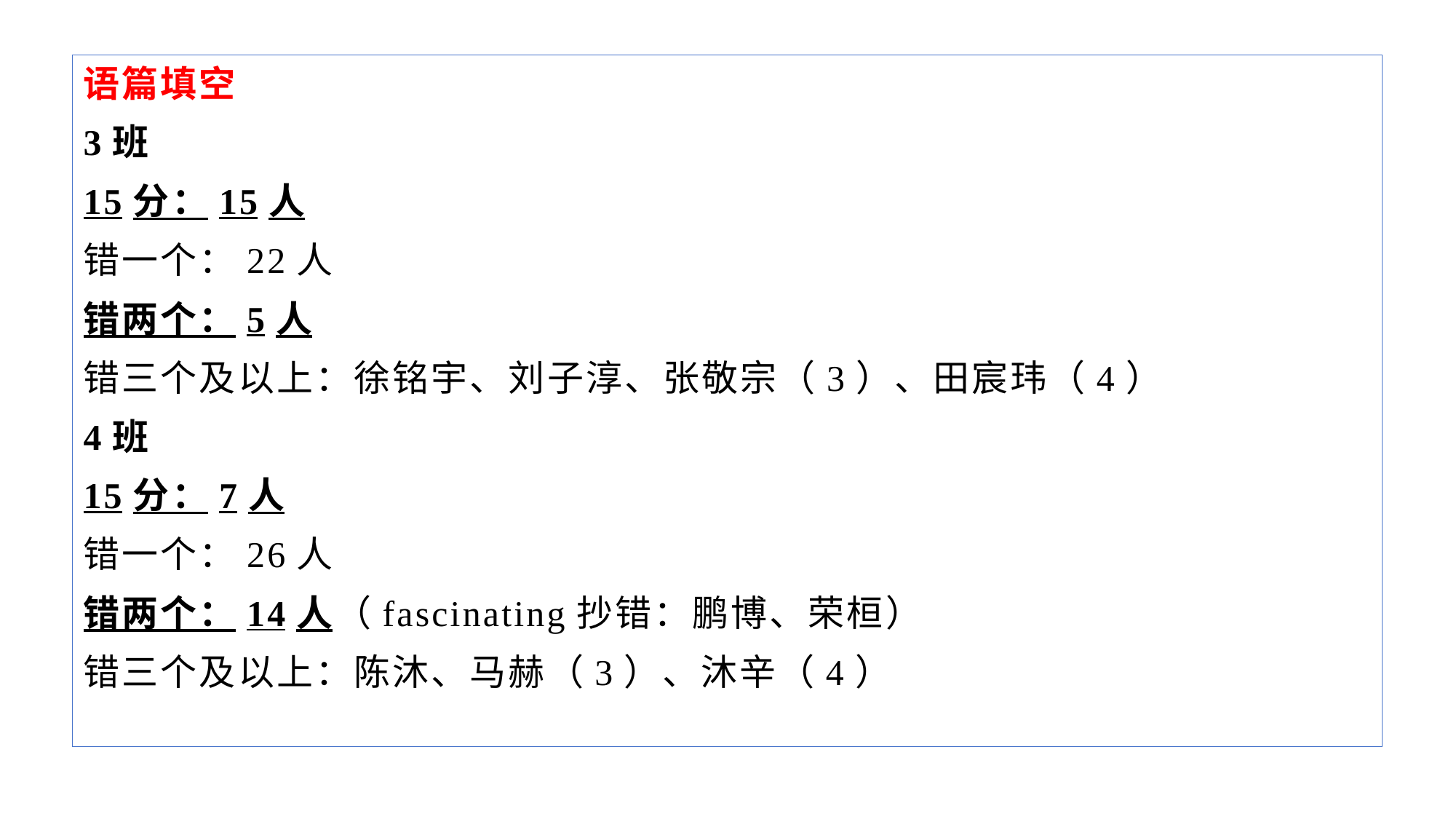

语篇填空
3班
15分：15人
错一个：22人
错两个：5人
错三个及以上：徐铭宇、刘子淳、张敬宗（3）、田宸玮（4）
4班
15分：7人
错一个：26人
错两个：14人（fascinating抄错：鹏博、荣桓）
错三个及以上：陈沐、马赫（3）、沐辛（4）